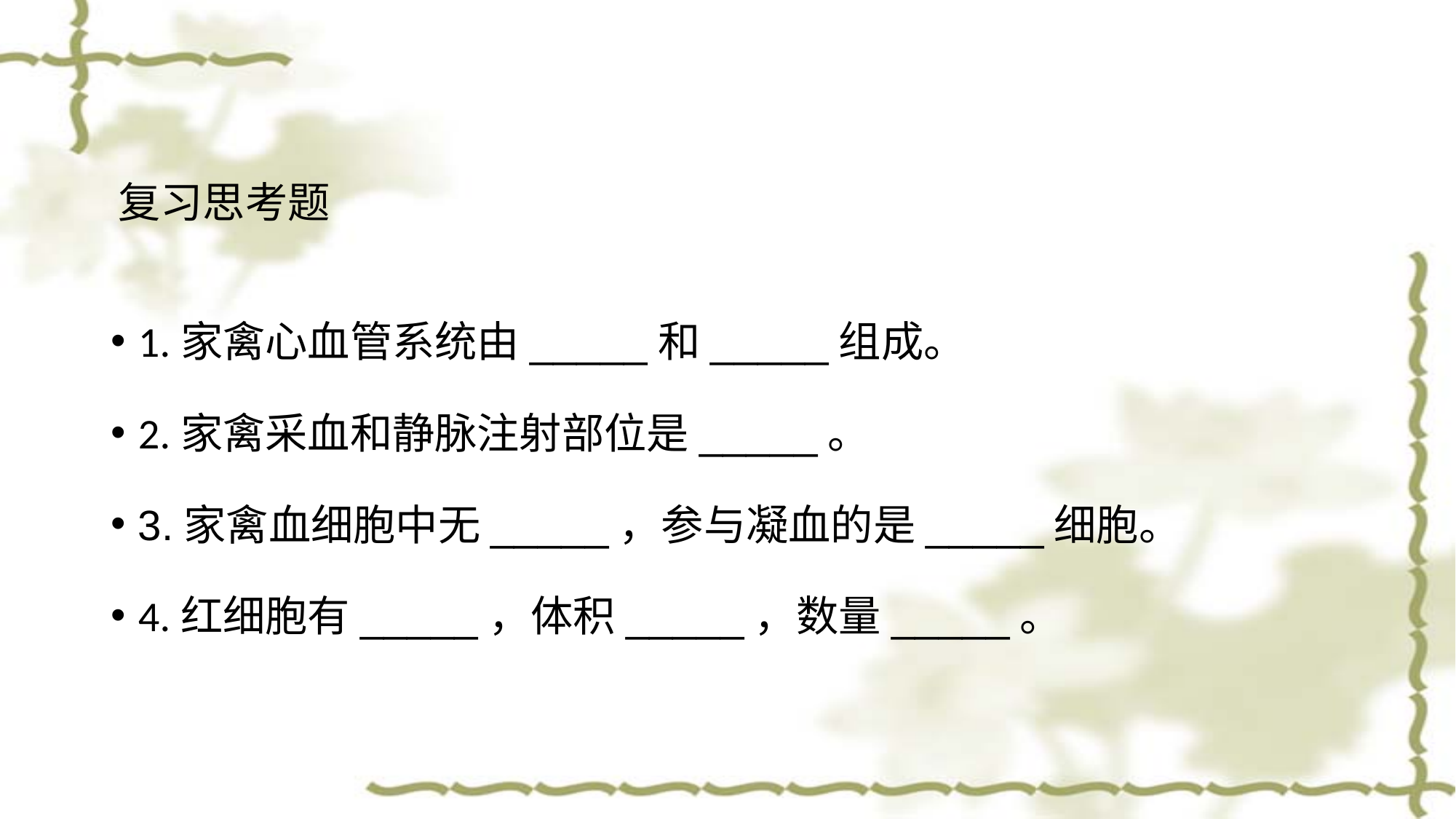

复习思考题

1.家禽心血管系统由_____和_____组成。
2.家禽采血和静脉注射部位是_____。
3.家禽血细胞中无_____，参与凝血的是_____细胞。
4.红细胞有_____，体积_____，数量_____。